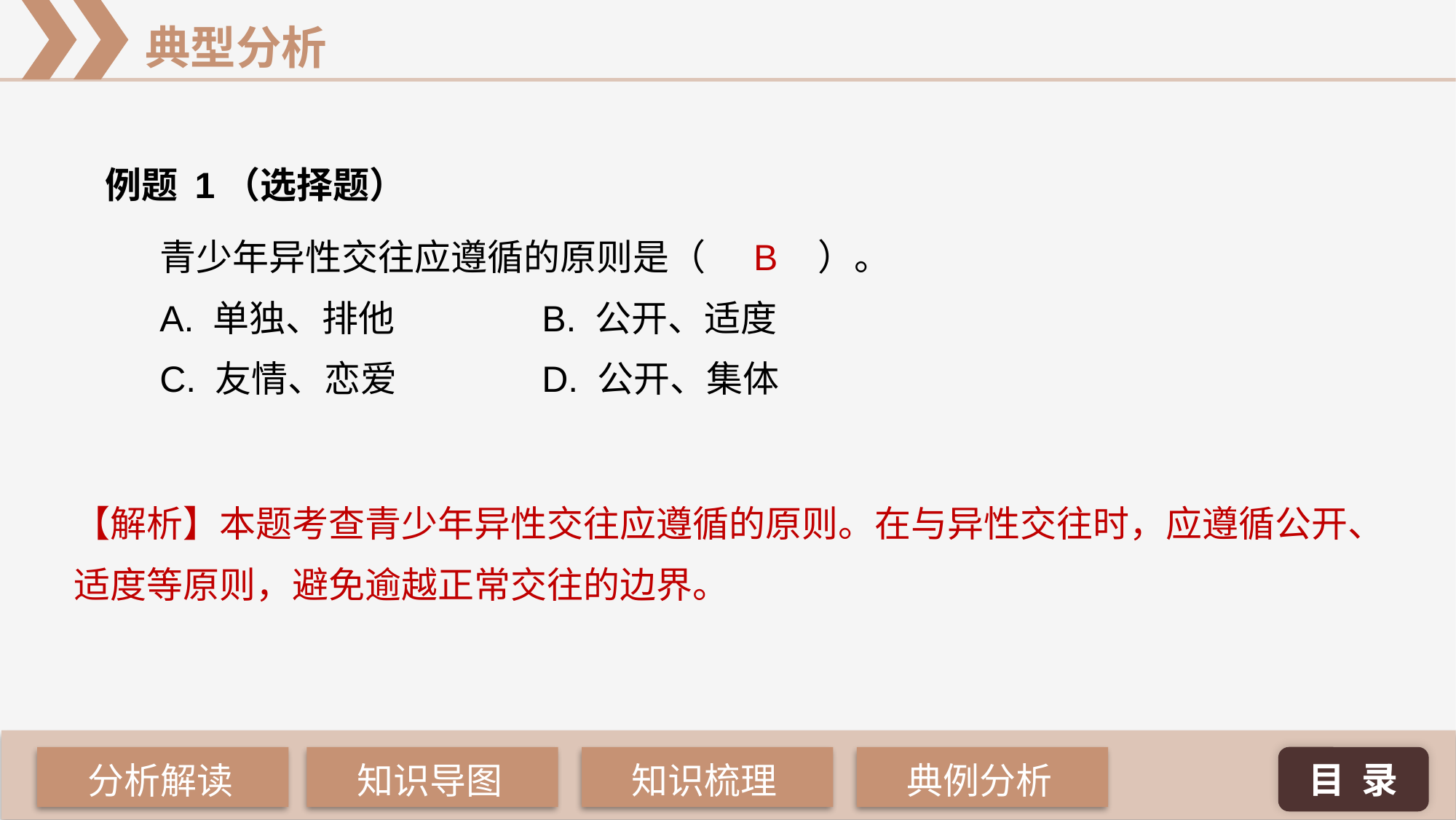

例题 1（选择题）
B
青少年异性交往应遵循的原则是（	       ）。
A. 单独、排他 		B. 公开、适度
C. 友情、恋爱 		D. 公开、集体
【解析】本题考查青少年异性交往应遵循的原则。在与异性交往时，应遵循公开、适度等原则，避免逾越正常交往的边界。